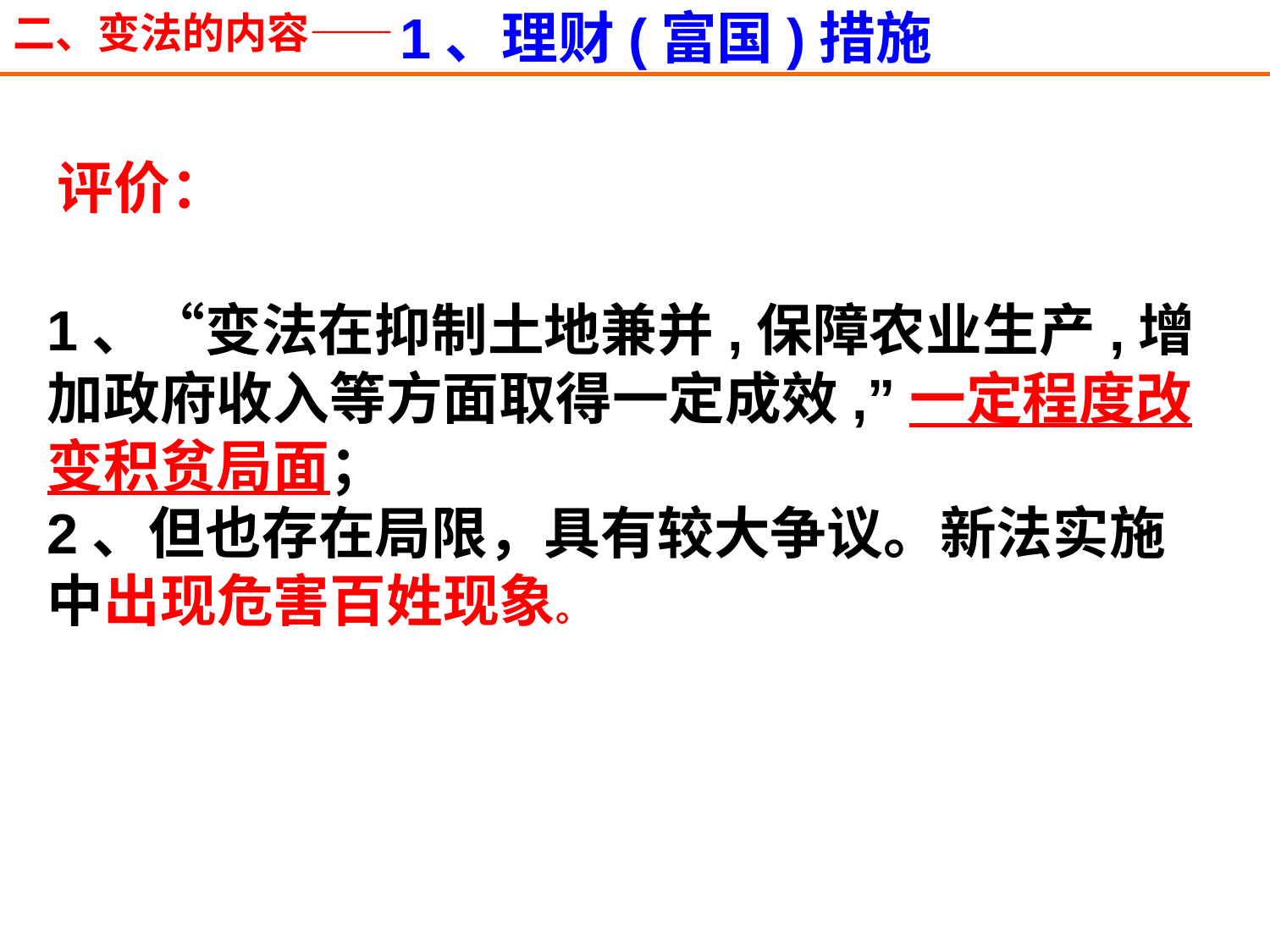

二、变法的内容——
1、理财(富国)措施

评价：

1、“变法在抑制土地兼并,保障农业生产,增加政府收入等方面取得一定成效,”一定程度改变积贫局面；
2、但也存在局限，具有较大争议。新法实施中出现危害百姓现象。